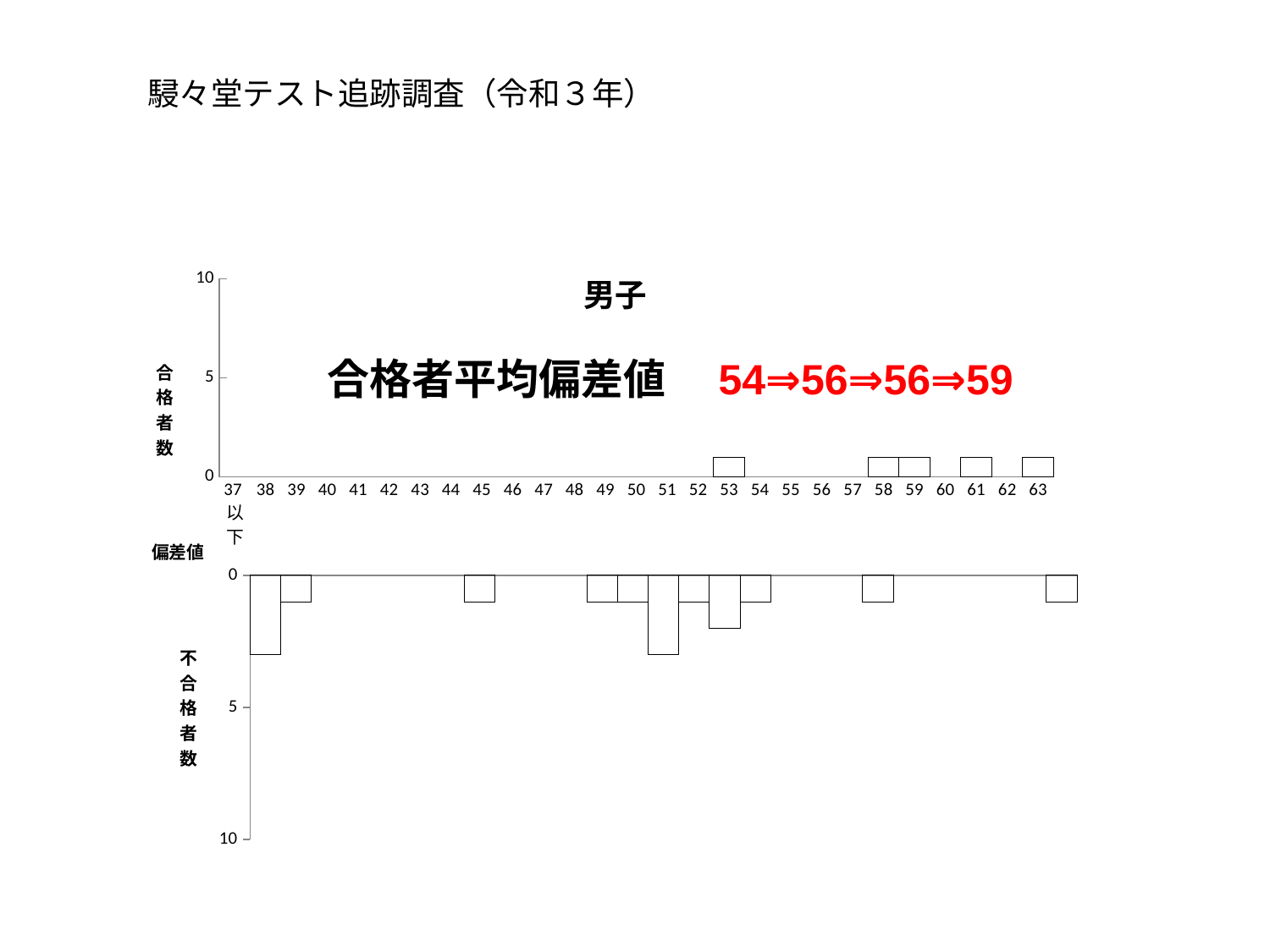

駸々堂テスト追跡調査（令和３年）

### Chart: 男子

| Category | 合格者数 |
|---|---|
| 37以下 | None |
| 38 | None |
| 39 | None |
| 40 | None |
| 41 | None |
| 42 | None |
| 43 | None |
| 44 | None |
| 45 | None |
| 46 | None |
| 47 | None |
| 48 | None |
| 49 | None |
| 50 | None |
| 51 | None |
| 52 | None |
| 53 | 1.0 |
| 54 | None |
| 55 | None |
| 56 | None |
| 57 | None |
| 58 | 1.0 |
| 59 | 1.0 |
| 60 | None |
| 61 | 1.0 |
| 62 | None |
| 63 | 1.0 |

### Chart

| Category | 不合格者数 |
|---|---|
| 37以下 | 3.0 |
| 38 | 1.0 |
| 39 | None |
| 40 | None |
| 41 | None |
| 42 | None |
| 43 | None |
| 44 | 1.0 |
| 45 | None |
| 46 | None |
| 47 | None |
| 48 | 1.0 |
| 49 | 1.0 |
| 50 | 3.0 |
| 51 | 1.0 |
| 52 | 2.0 |
| 53 | 1.0 |
| 54 | None |
| 55 | None |
| 56 | None |
| 57 | 1.0 |
| 58 | None |
| 59 | None |
| 60 | None |
| 61 | None |
| 62 | None |
| 63 | 1.0 |
合格者平均偏差値　54⇒56⇒56⇒59